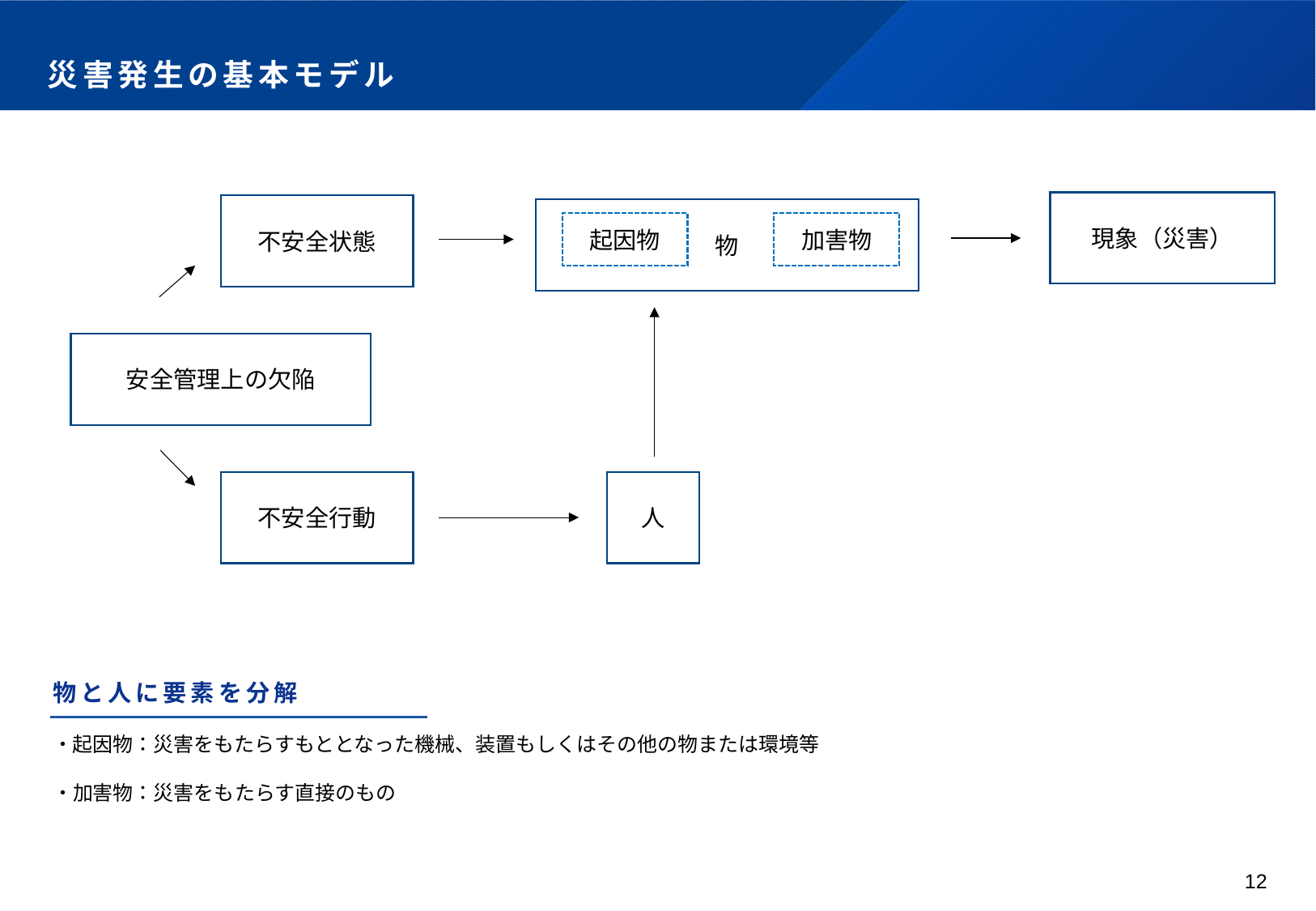

# 災害発生の基本モデル
現象（災害）
不安全状態
物
加害物
起因物
安全管理上の欠陥
不安全行動
人
物と人に要素を分解
・起因物：災害をもたらすもととなった機械、装置もしくはその他の物または環境等

・加害物：災害をもたらす直接のもの
12